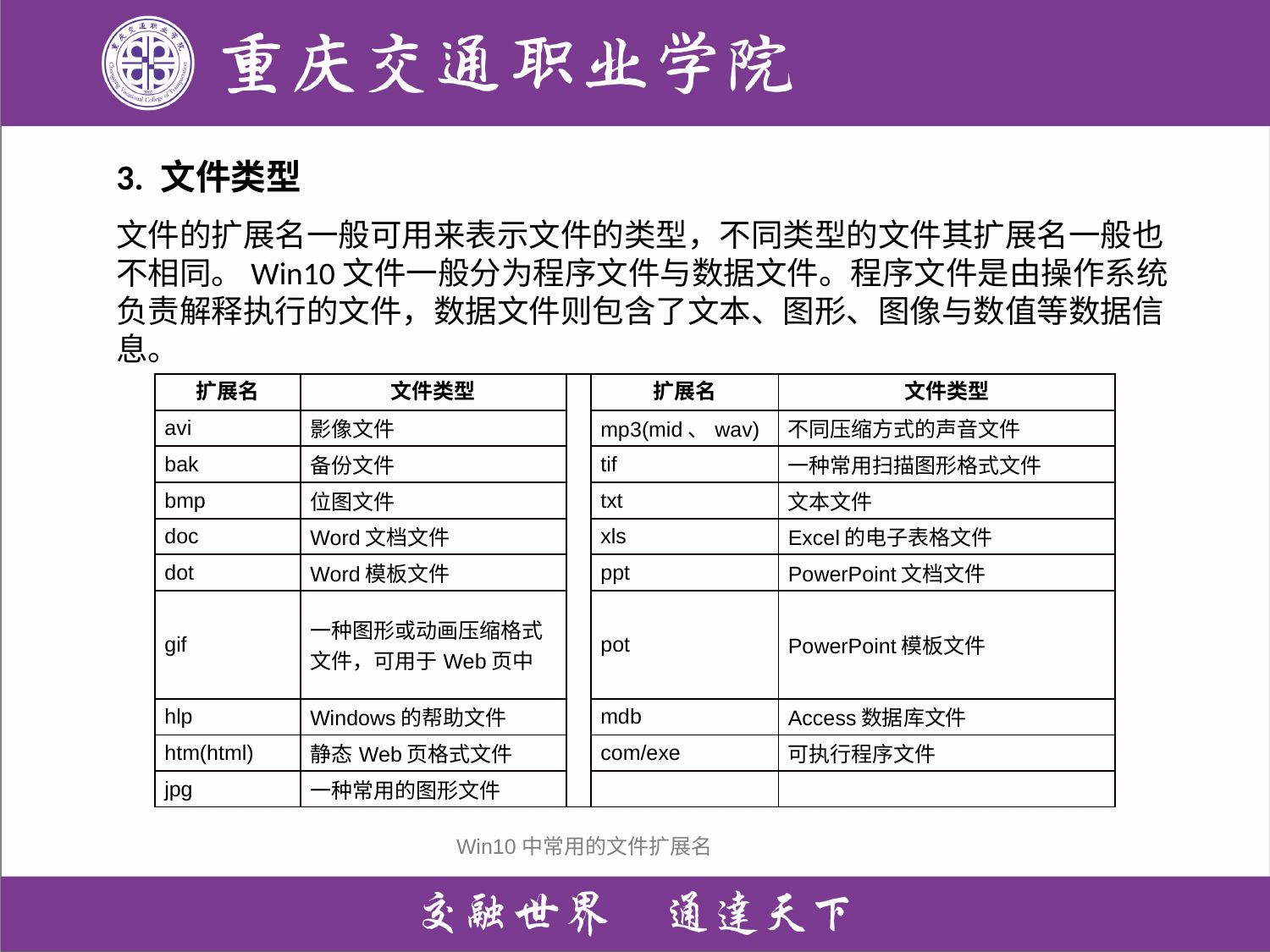

3. 文件类型
文件的扩展名一般可用来表示文件的类型，不同类型的文件其扩展名一般也不相同。Win10文件一般分为程序文件与数据文件。程序文件是由操作系统负责解释执行的文件，数据文件则包含了文本、图形、图像与数值等数据信息。
| 扩展名 | 文件类型 |  | 扩展名 | 文件类型 |
| --- | --- | --- | --- | --- |
| avi | 影像文件 |  | mp3(mid、wav) | 不同压缩方式的声音文件 |
| bak | 备份文件 |  | tif | 一种常用扫描图形格式文件 |
| bmp | 位图文件 |  | txt | 文本文件 |
| doc | Word文档文件 |  | xls | Excel的电子表格文件 |
| dot | Word模板文件 |  | ppt | PowerPoint文档文件 |
| gif | 一种图形或动画压缩格式文件，可用于Web页中 |  | pot | PowerPoint模板文件 |
| hlp | Windows的帮助文件 |  | mdb | Access数据库文件 |
| htm(html) | 静态Web页格式文件 |  | com/exe | 可执行程序文件 |
| jpg | 一种常用的图形文件 |  |  |  |
 Win10中常用的文件扩展名